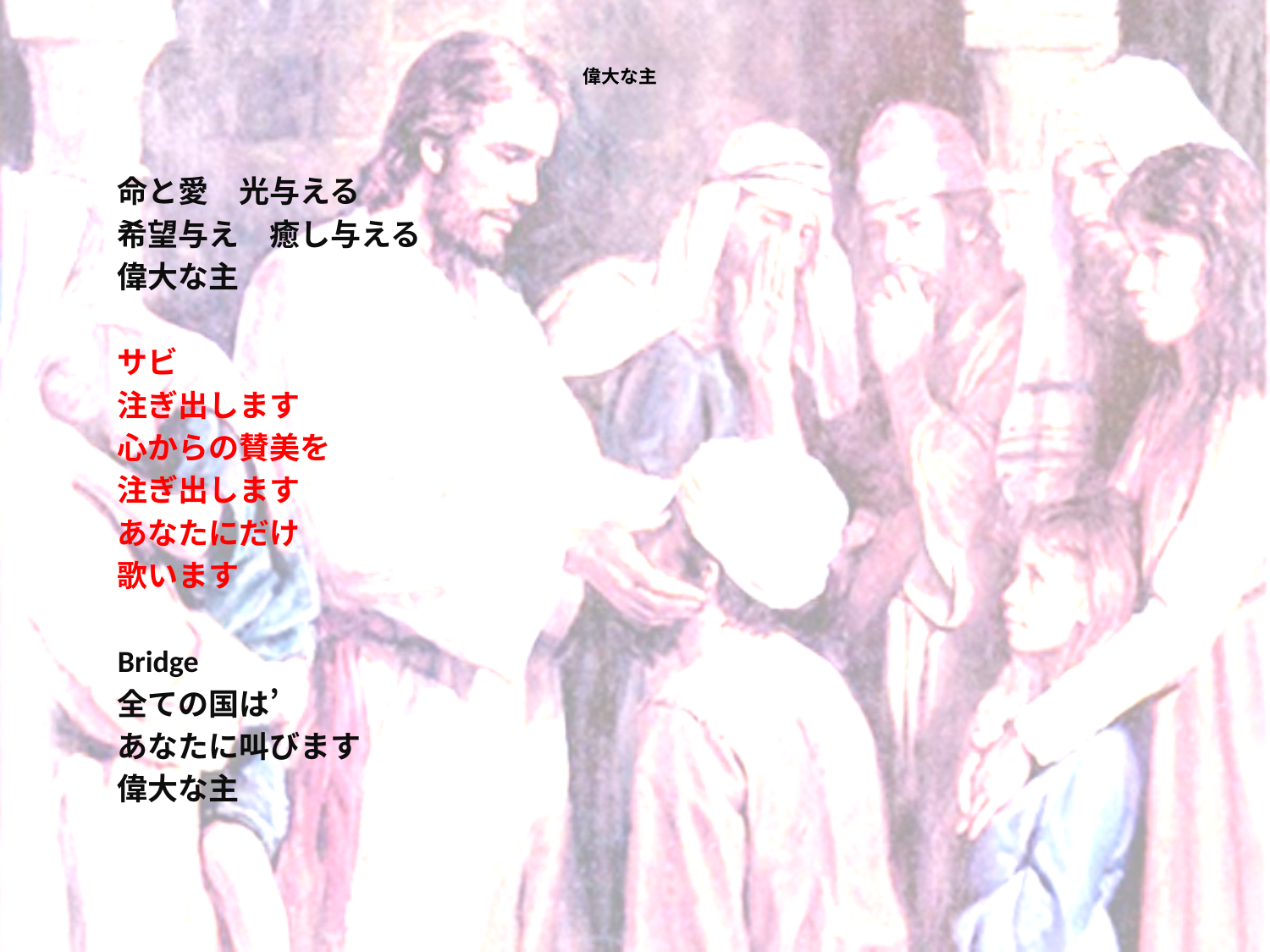

# 偉大な主
命と愛　光与える
希望与え　癒し与える
偉大な主

サビ
注ぎ出します
心からの賛美を
注ぎ出します
あなたにだけ
歌います

Bridge
全ての国は’
あなたに叫びます
偉大な主